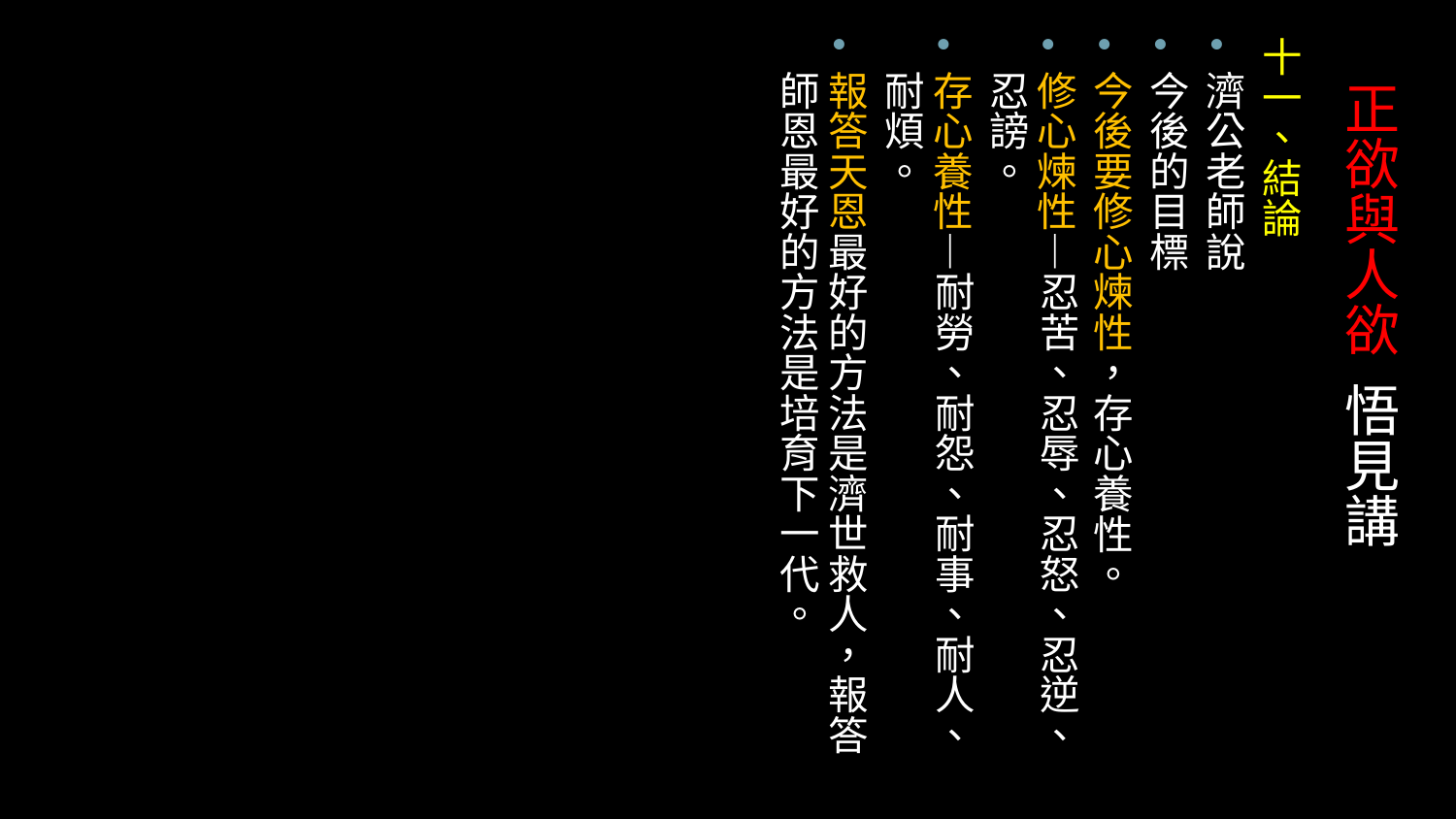

十一、結論
濟公老師說
今後的目標
今後要修心煉性，存心養性。
修心煉性—忍苦、忍辱、忍怒、忍逆、忍謗。
存心養性—耐勞、耐怨、耐事、耐人、耐煩。
報答天恩最好的方法是濟世救人，報答師恩最好的方法是培育下一代。

# 正欲與人欲  悟見講